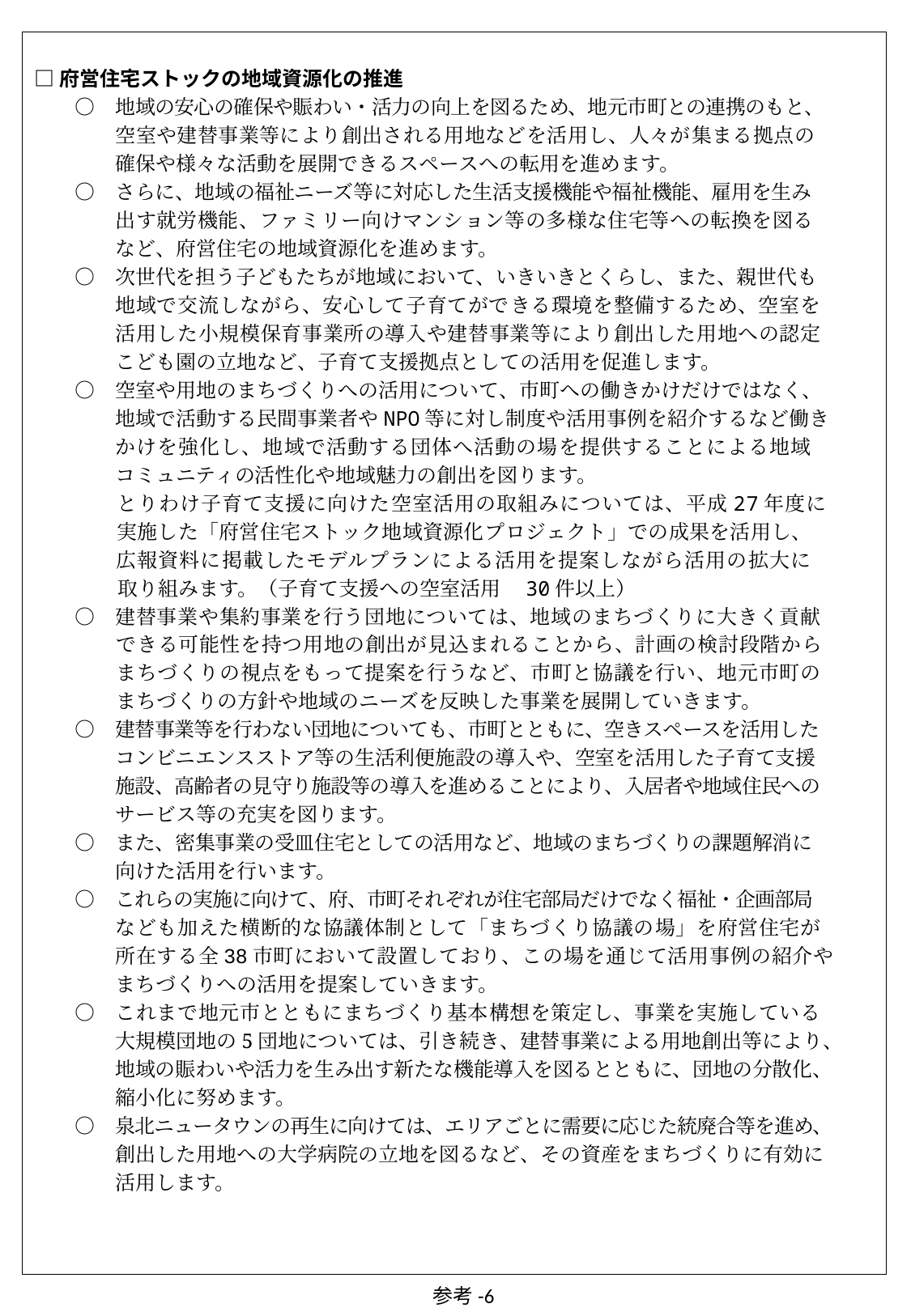

□府営住宅ストックの地域資源化の推進
　　○　地域の安心の確保や賑わい・活力の向上を図るため、地元市町との連携のもと、
　　　　空室や建替事業等により創出される用地などを活用し、人々が集まる拠点の
　　　　確保や様々な活動を展開できるスペースへの転用を進めます。
　　○　さらに、地域の福祉ニーズ等に対応した生活支援機能や福祉機能、雇用を生み
　　　　出す就労機能、ファミリー向けマンション等の多様な住宅等への転換を図る
　　　　など、府営住宅の地域資源化を進めます。
　　○　次世代を担う子どもたちが地域において、いきいきとくらし、また、親世代も
　　　　地域で交流しながら、安心して子育てができる環境を整備するため、空室を
　　　　活用した小規模保育事業所の導入や建替事業等により創出した用地への認定
　　　　こども園の立地など、子育て支援拠点としての活用を促進します。
　　○　空室や用地のまちづくりへの活用について、市町への働きかけだけではなく、
　　　　地域で活動する民間事業者やNPO等に対し制度や活用事例を紹介するなど働き
　　　　かけを強化し、地域で活動する団体へ活動の場を提供することによる地域
　　　　コミュニティの活性化や地域魅力の創出を図ります。
　　　　とりわけ子育て支援に向けた空室活用の取組みについては、平成27年度に
　　　　実施した「府営住宅ストック地域資源化プロジェクト」での成果を活用し、
　　　　広報資料に掲載したモデルプランによる活用を提案しながら活用の拡大に
　　　　取り組みます。（子育て支援への空室活用　30件以上）
　　○　建替事業や集約事業を行う団地については、地域のまちづくりに大きく貢献
　　　　できる可能性を持つ用地の創出が見込まれることから、計画の検討段階から
　　　　まちづくりの視点をもって提案を行うなど、市町と協議を行い、地元市町の
　　　　まちづくりの方針や地域のニーズを反映した事業を展開していきます。
　　○　建替事業等を行わない団地についても、市町とともに、空きスペースを活用した
　　　　コンビニエンスストア等の生活利便施設の導入や、空室を活用した子育て支援
　　　　施設、高齢者の見守り施設等の導入を進めることにより、入居者や地域住民への
　　　　サービス等の充実を図ります。
　　○　また、密集事業の受皿住宅としての活用など、地域のまちづくりの課題解消に
　　　　向けた活用を行います。
　　○　これらの実施に向けて、府、市町それぞれが住宅部局だけでなく福祉・企画部局
　　　　なども加えた横断的な協議体制として「まちづくり協議の場」を府営住宅が
　　　　所在する全38市町において設置しており、この場を通じて活用事例の紹介や
　　　　まちづくりへの活用を提案していきます。
　　○　これまで地元市とともにまちづくり基本構想を策定し、事業を実施している
　　　　大規模団地の5団地については、引き続き、建替事業による用地創出等により、
　　　　地域の賑わいや活力を生み出す新たな機能導入を図るとともに、団地の分散化、
　　　　縮小化に努めます。
　　○　泉北ニュータウンの再生に向けては、エリアごとに需要に応じた統廃合等を進め、
　　　　創出した用地への大学病院の立地を図るなど、その資産をまちづくりに有効に
　　　　活用します。

参考-6